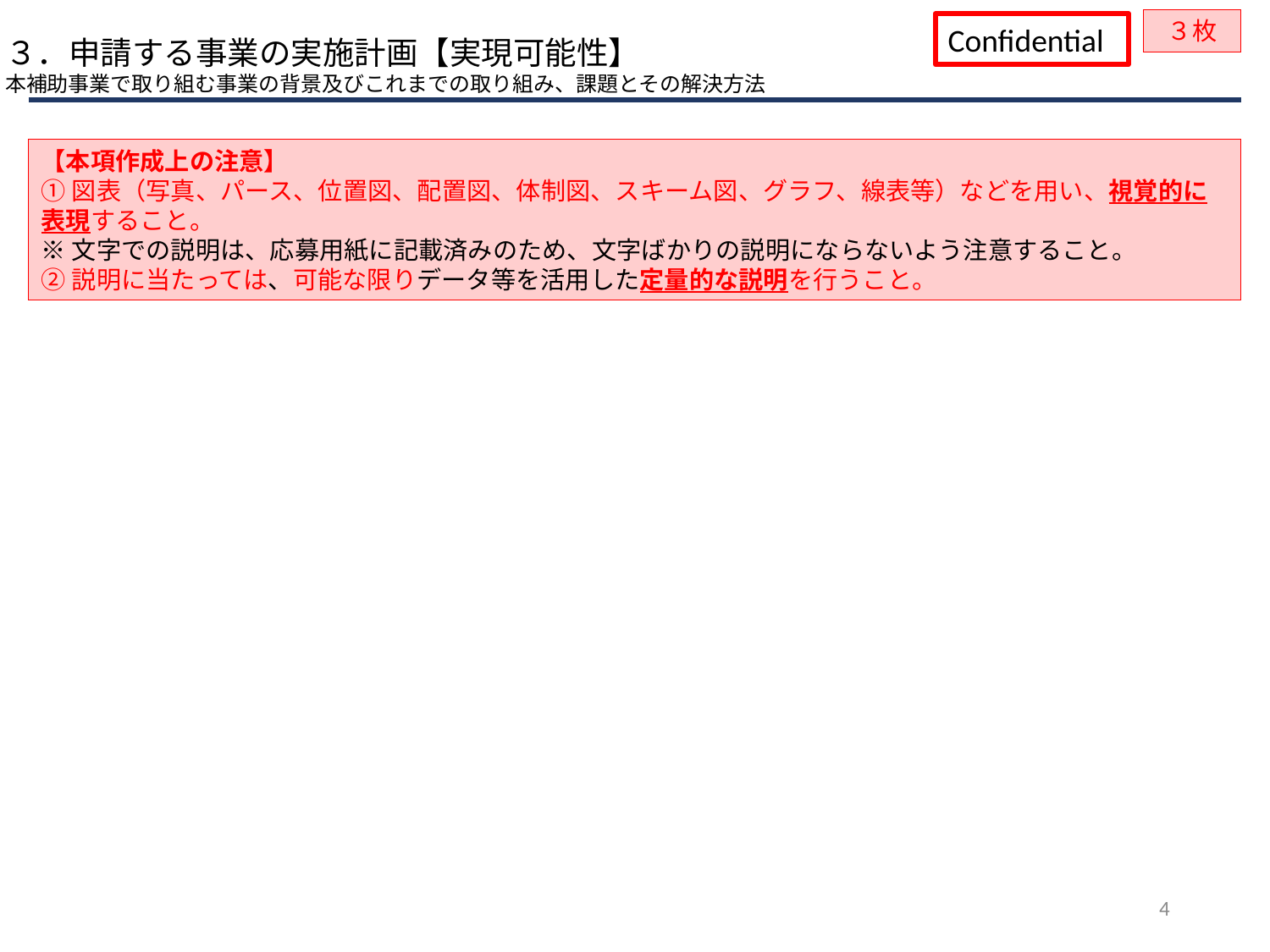

３枚
Confidential
３．申請する事業の実施計画【実現可能性】
本補助事業で取り組む事業の背景及びこれまでの取り組み、課題とその解決方法
【本項作成上の注意】
①図表（写真、パース、位置図、配置図、体制図、スキーム図、グラフ、線表等）などを用い、視覚的に表現すること。
※文字での説明は、応募用紙に記載済みのため、文字ばかりの説明にならないよう注意すること。
②説明に当たっては、可能な限りデータ等を活用した定量的な説明を行うこと。
4